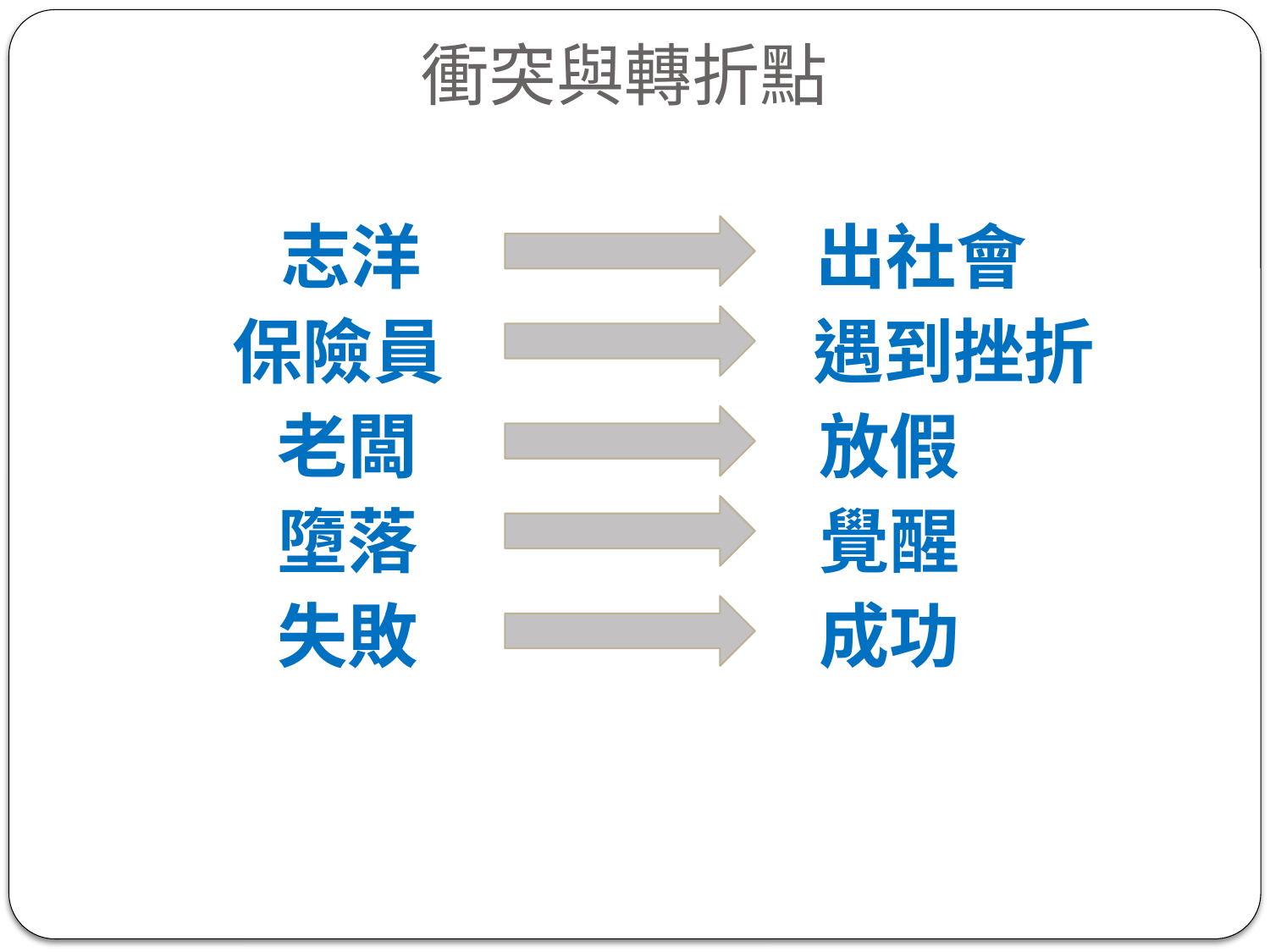

# 衝突與轉折點
          志洋                         出社會
      保險員                       遇到挫折
       老闆                         放假
       墮落                         覺醒
       失敗                         成功